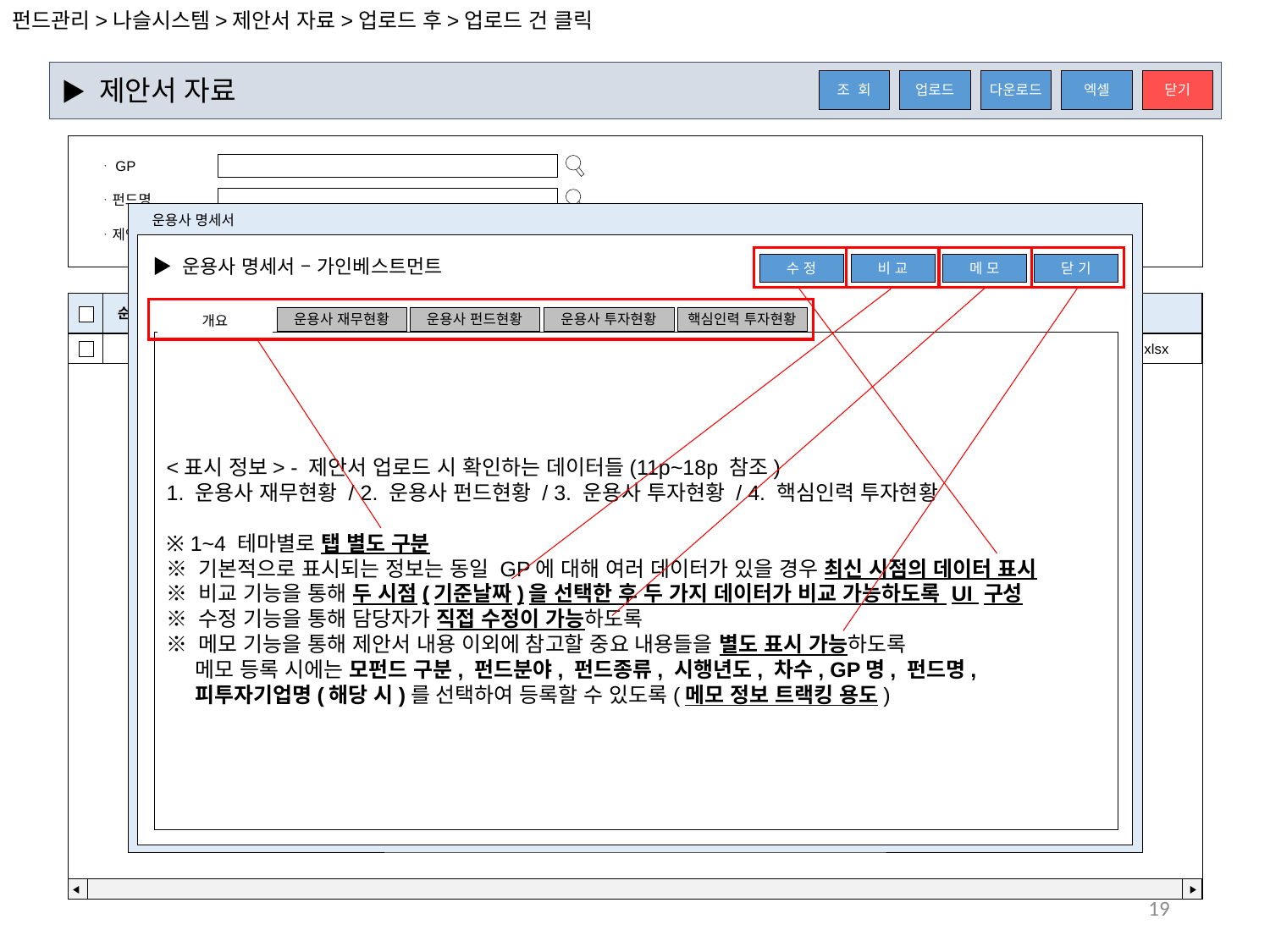

펀드관리>나슬시스템>제안서 자료>업로드 후>업로드 건 클릭
▶ 제안서 자료
엑셀
닫기
조  회
업로드
다운로드

ᆞGP

ᆞ펀드명

운용사 명세서
ᆞ제안기간
~
2005-01

2017-07

▶ 운용사 명세서 – 가인베스트먼트

수 정
비 교
메 모
닫 기

순번
GP
자펀드
제안날짜
파일명

운용사 재무현황
운용사 펀드현황
운용사 투자현황
핵심인력 투자현황
개요
<표시 정보> - 제안서 업로드 시 확인하는 데이터들(11p~18p 참조)
1. 운용사 재무현황 / 2. 운용사 펀드현황 / 3. 운용사 투자현황 / 4. 핵심인력 투자현황

※ 1~4 테마별로 탭 별도 구분
※ 기본적으로 표시되는 정보는 동일 GP에 대해 여러 데이터가 있을 경우 최신 시점의 데이터 표시
※ 비교 기능을 통해 두 시점(기준날짜)을 선택한 후 두 가지 데이터가 비교 가능하도록 UI 구성
※ 수정 기능을 통해 담당자가 직접 수정이 가능하도록
※ 메모 기능을 통해 제안서 내용 이외에 참고할 중요 내용들을 별도 표시 가능하도록
    메모 등록 시에는 모펀드 구분, 펀드분야, 펀드종류, 시행년도, 차수, GP명, 펀드명,
    피투자기업명(해당 시)를 선택하여 등록할 수 있도록(메모 정보 트랙킹 용도)

1
가인베스트먼트
AAA 스타트업 투자조합
2010-11-15
2010 가 AAA 스타트업 투자조합 제안서.xlsx

◀
▶
19